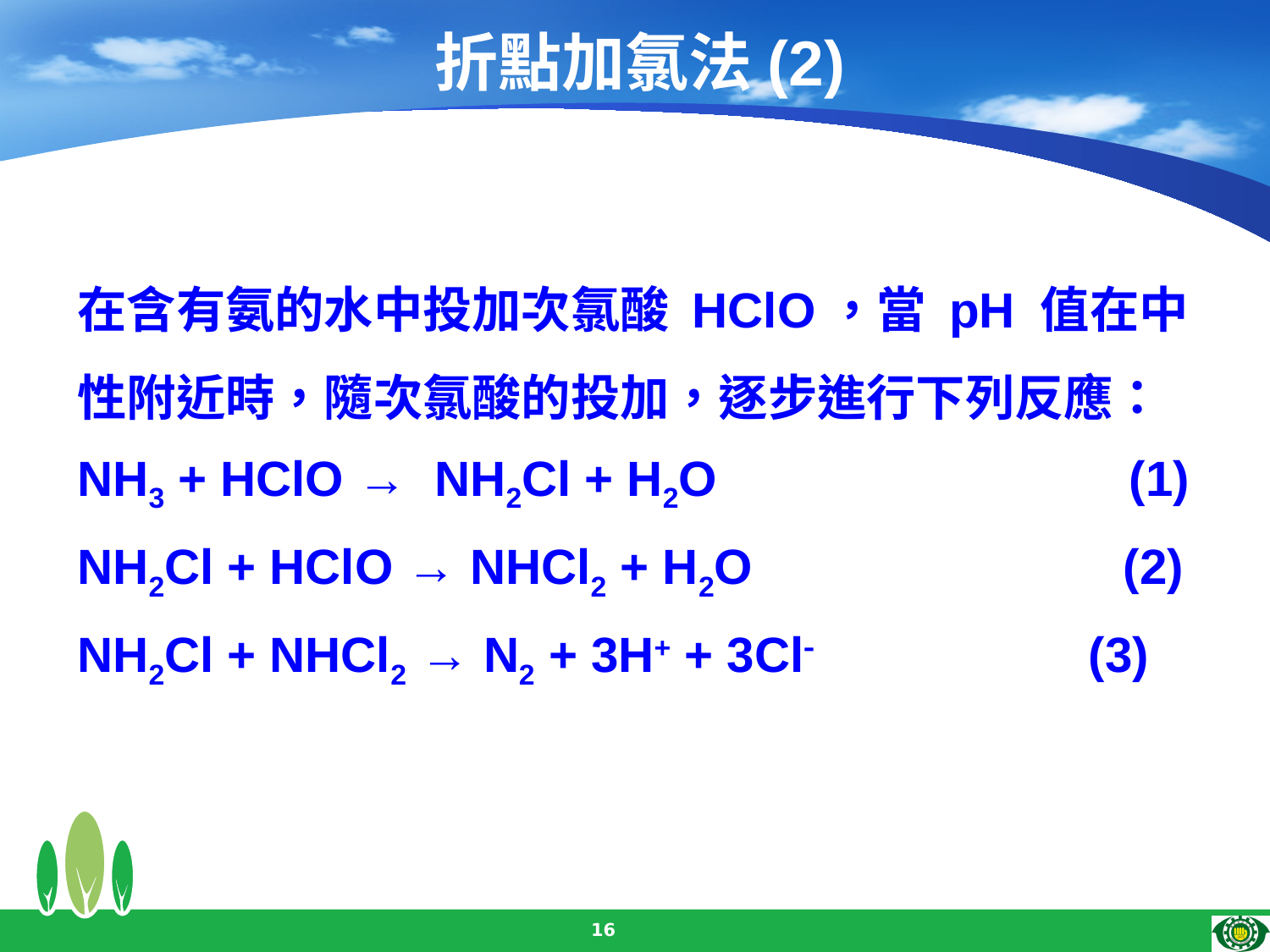

# 折點加氯法(2)
在含有氨的水中投加次氯酸 HClO，當 pH 值在中
性附近時，隨次氯酸的投加，逐步進行下列反應：
NH3 + HClO →  NH2Cl + H2O                              (1)
NH2Cl + HClO → NHCl2 + H2O                           (2)
NH2Cl + NHCl2 → N2 + 3H+ + 3Cl−                    (3)
16